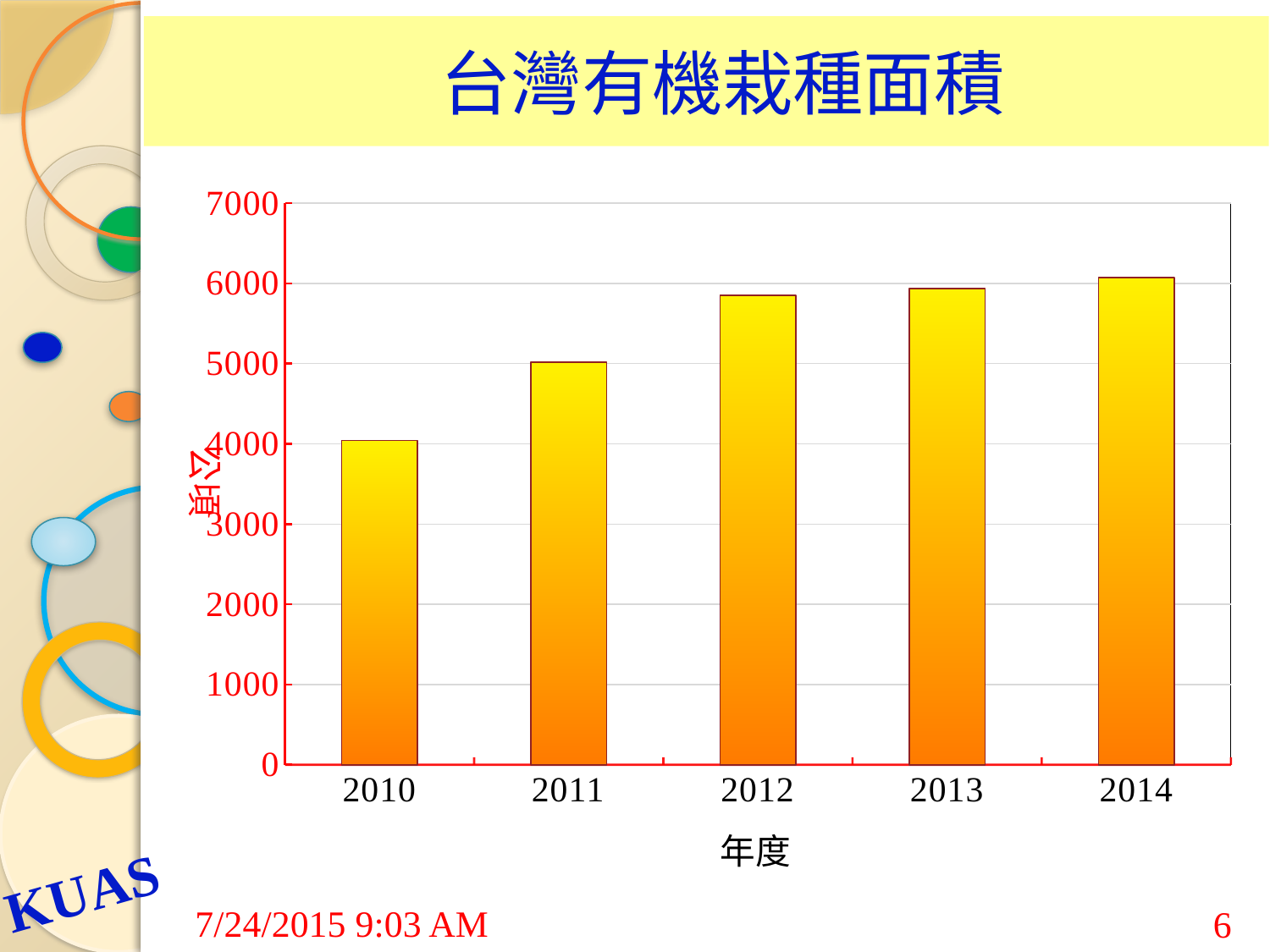

# 台灣有機栽種面積

### Chart: 公頃

| Category | 有機面積(公頃) |
|---|---|
| 2010 | 4043.58 |
| 2011 | 5015.69 |
| 2012 | 5849.73 |
| 2013 | 5936.76 |
| 2014 | 6071.22 |
7/24/2015 9:03 AM
6